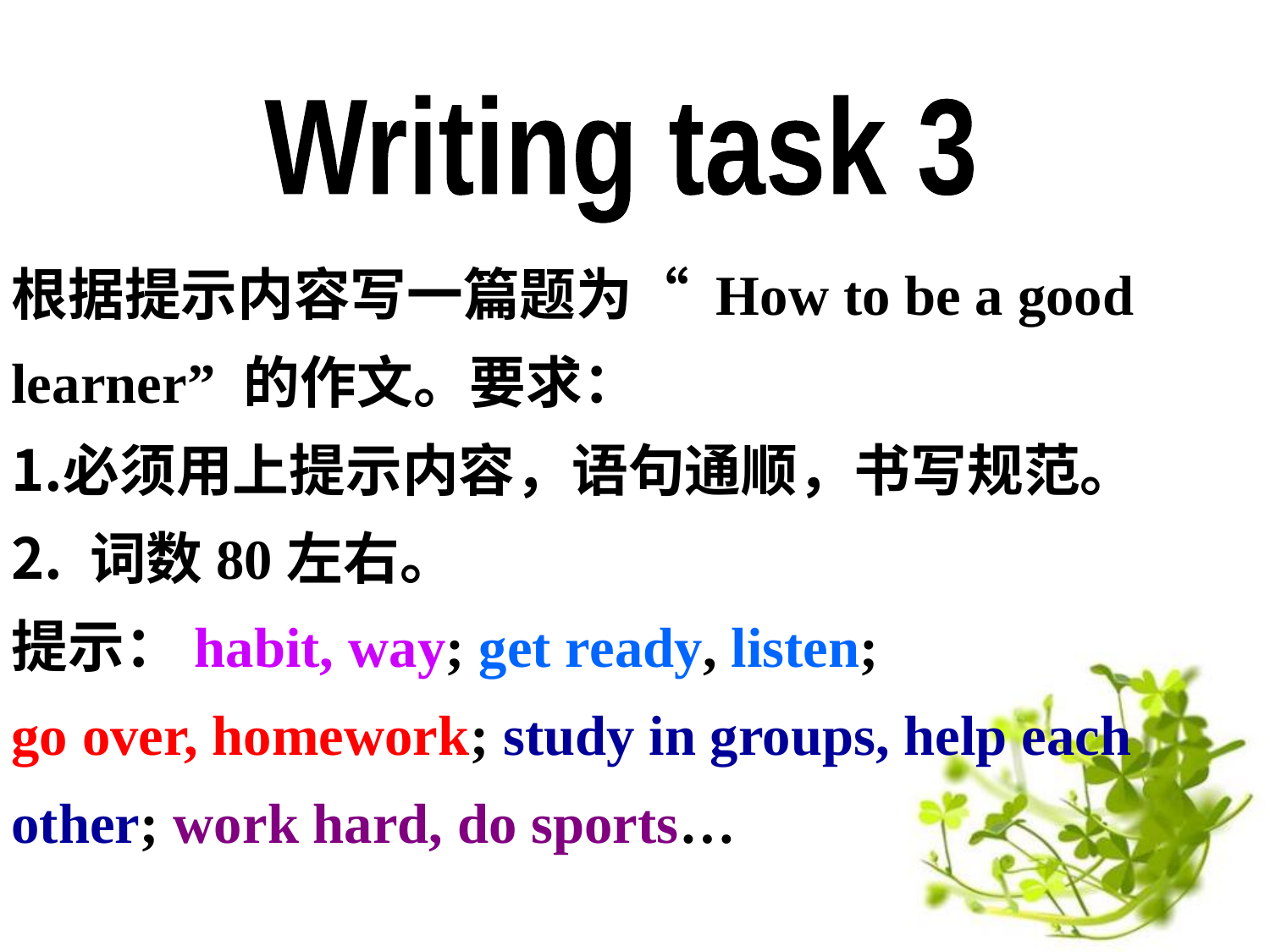

Writing task 3
根据提示内容写一篇题为“ How to be a good
learner” 的作文。要求：
必须用上提示内容，语句通顺，书写规范。
 词数80左右。
提示：habit, way; get ready, listen;
go over, homework; study in groups, help each
other; work hard, do sports…